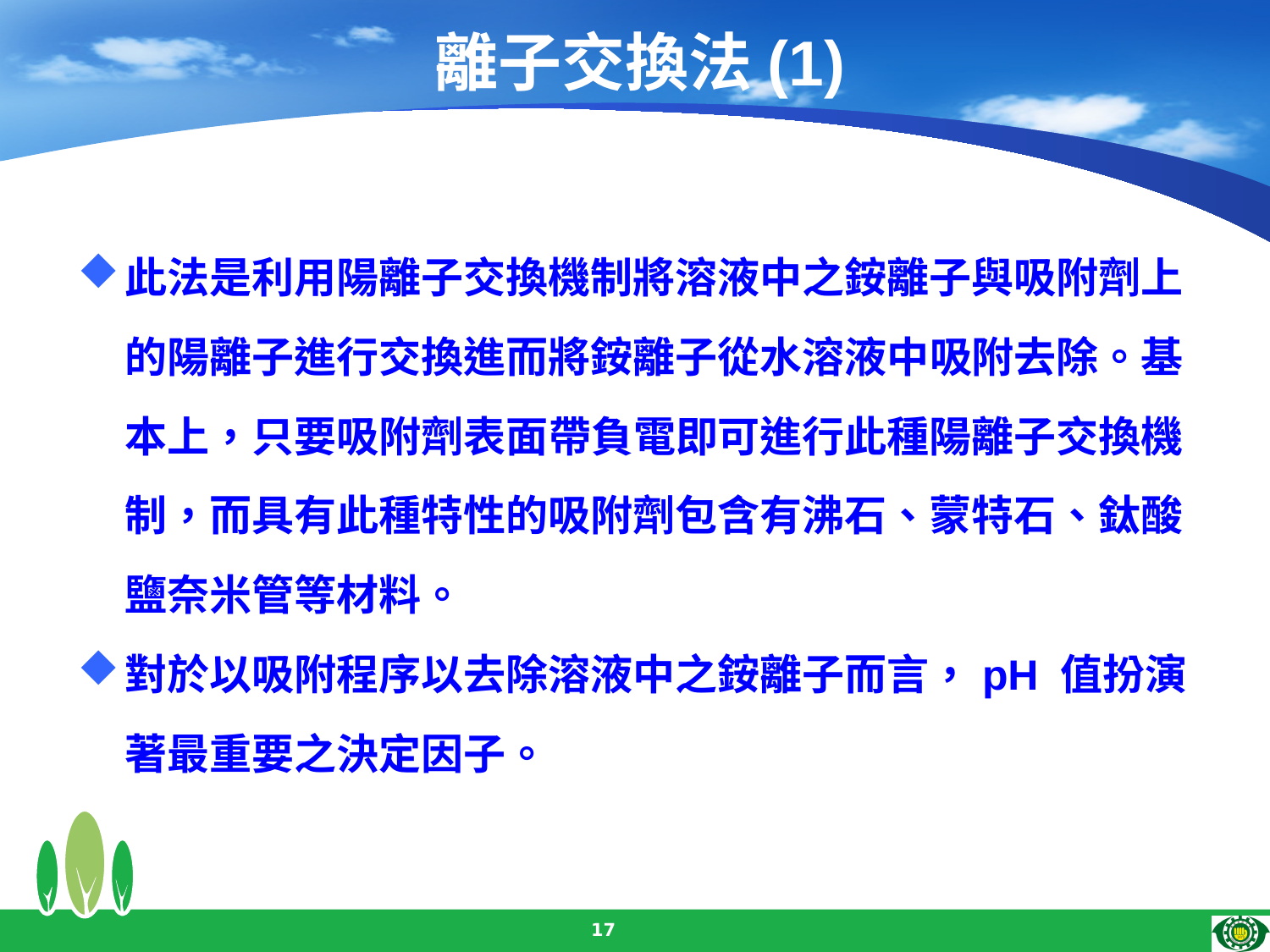

# 離子交換法(1)
此法是利用陽離子交換機制將溶液中之銨離子與吸附劑上的陽離子進行交換進而將銨離子從水溶液中吸附去除。基本上，只要吸附劑表面帶負電即可進行此種陽離子交換機制，而具有此種特性的吸附劑包含有沸石、蒙特石、鈦酸鹽奈米管等材料。
對於以吸附程序以去除溶液中之銨離子而言，pH 值扮演著最重要之決定因子。
17